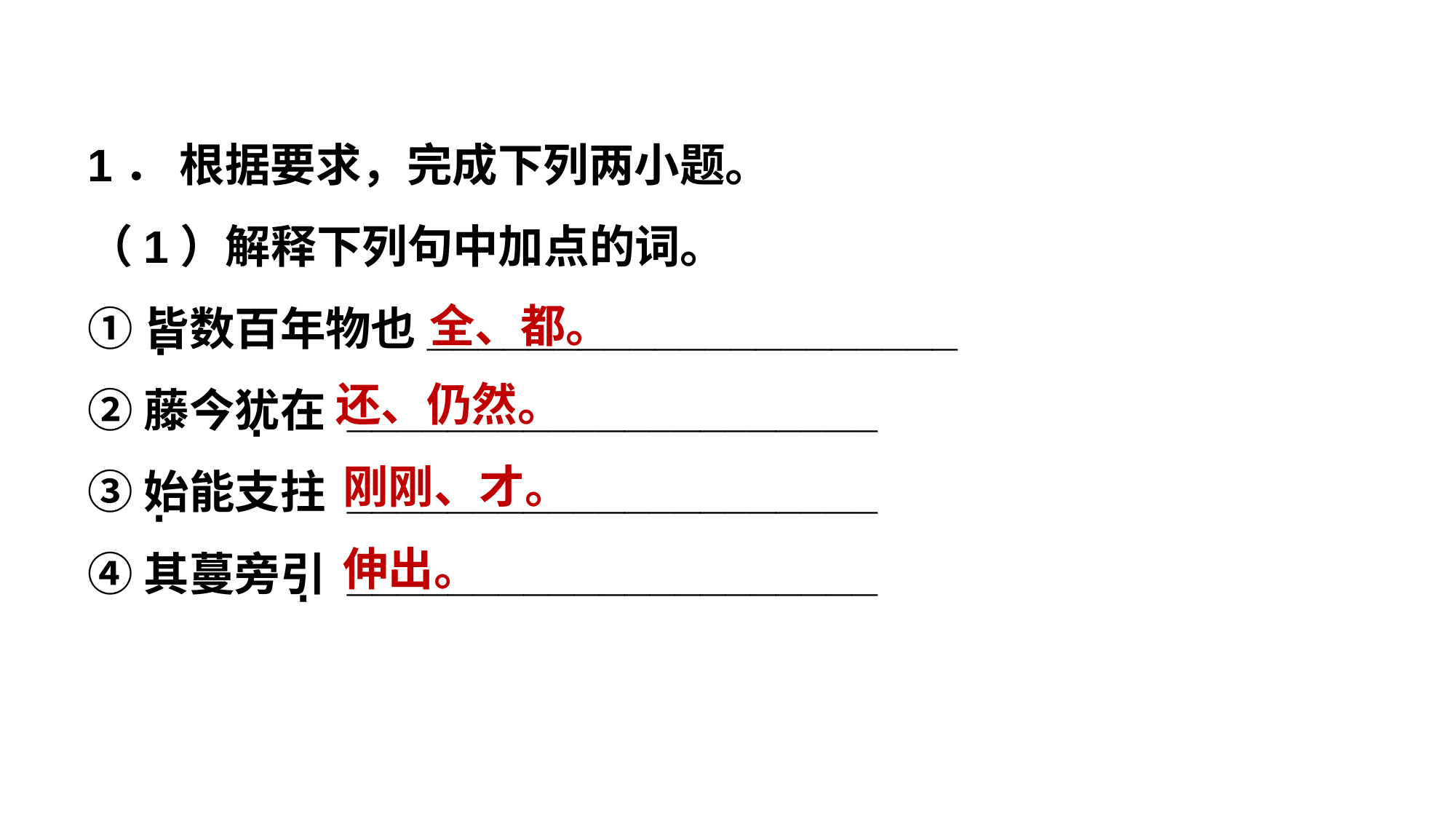

1． 根据要求，完成下列两小题。
（1）解释下列句中加点的词。
①皆数百年物也_____________________
②藤今犹在 _____________________
③始能支拄 _____________________
④其蔓旁引 _____________________
全、都。
·
还、仍然。
·
刚刚、才。
·
伸出。
·